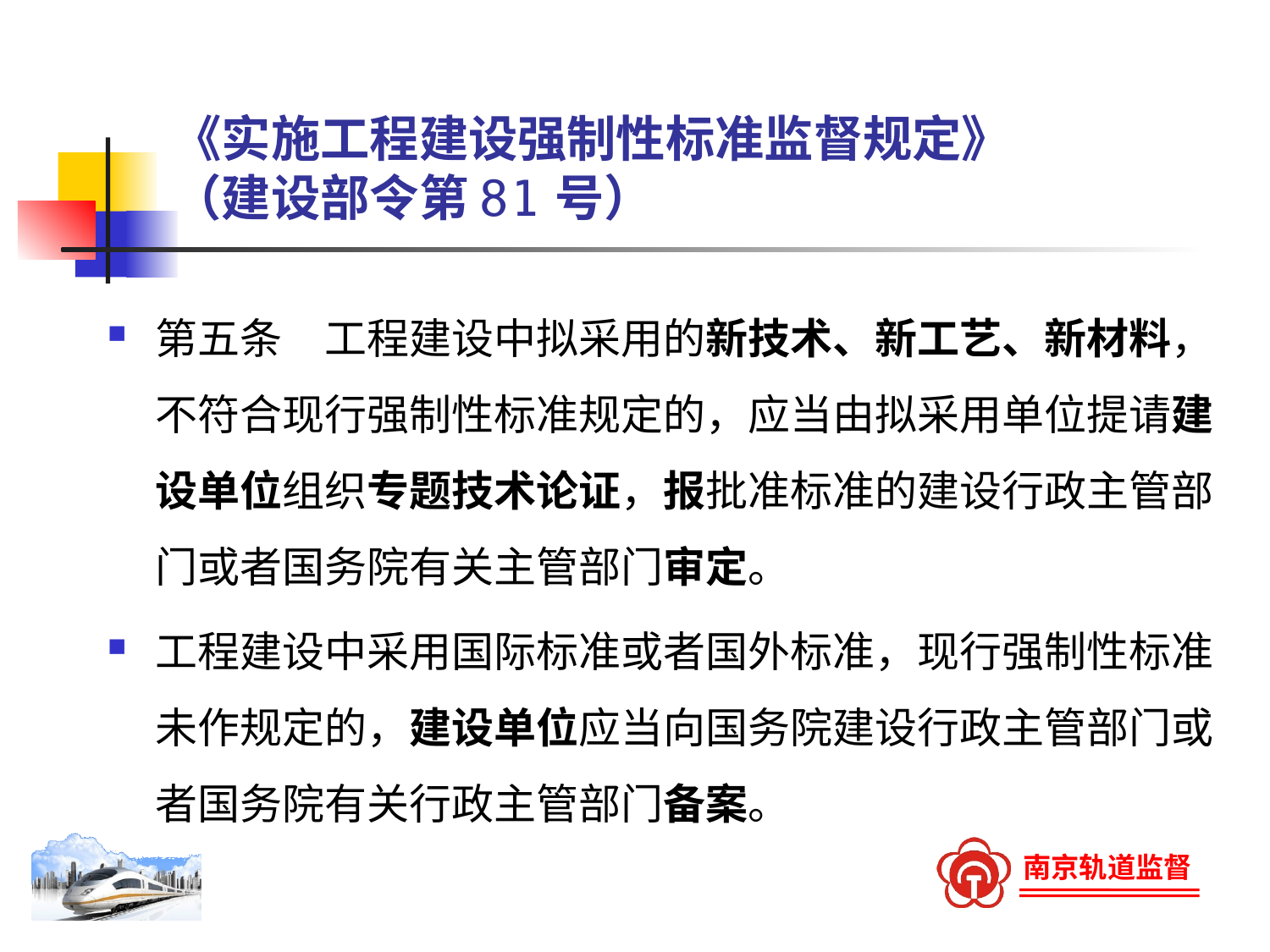

# 《实施工程建设强制性标准监督规定》 （建设部令第81号）
第五条　工程建设中拟采用的新技术、新工艺、新材料，不符合现行强制性标准规定的，应当由拟采用单位提请建设单位组织专题技术论证，报批准标准的建设行政主管部门或者国务院有关主管部门审定。
工程建设中采用国际标准或者国外标准，现行强制性标准未作规定的，建设单位应当向国务院建设行政主管部门或者国务院有关行政主管部门备案。